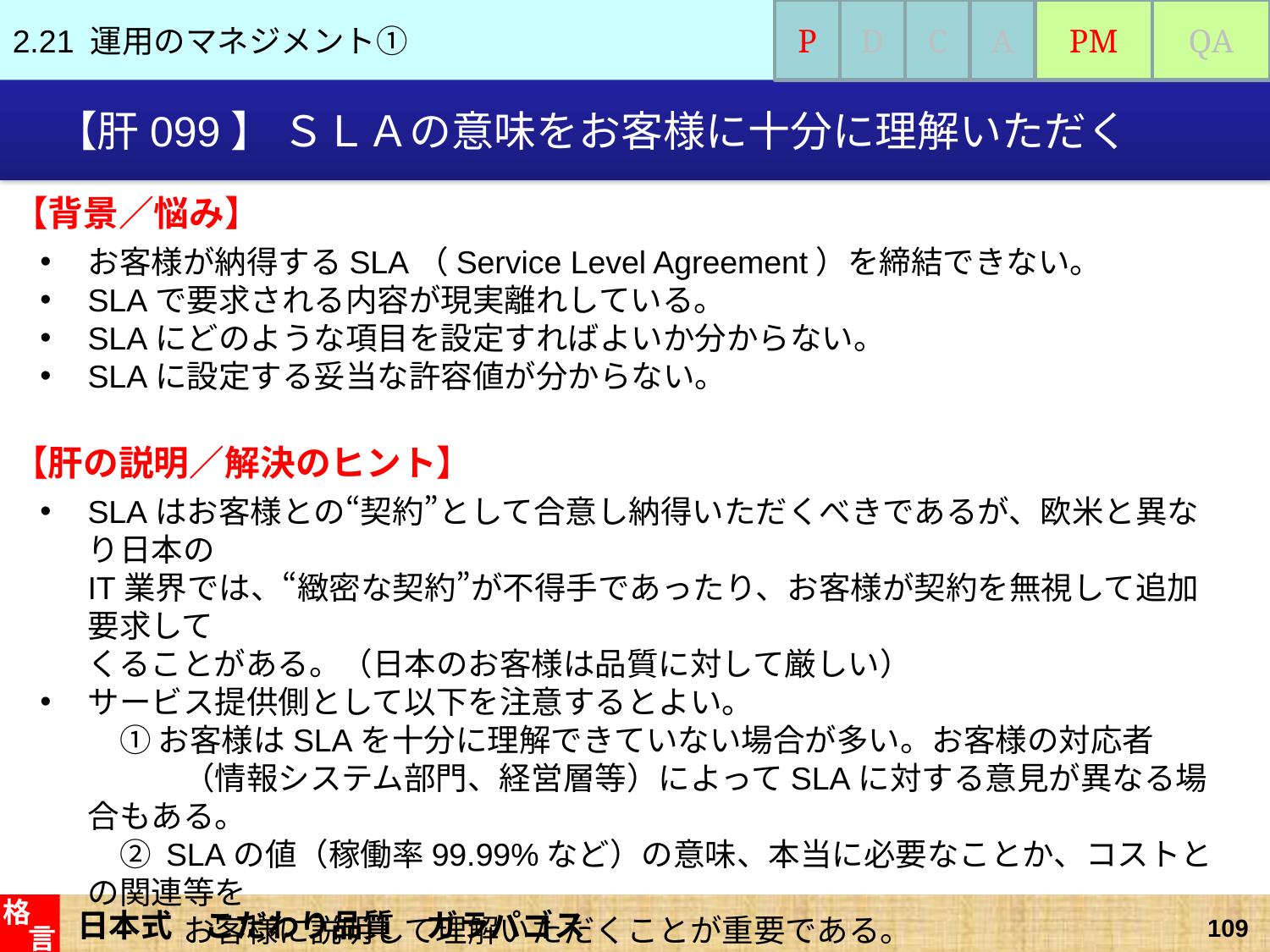

2.21 運用のマネジメント①
P
D
C
A
PM
QA
# 【肝099】 ＳＬＡの意味をお客様に十分に理解いただく
【背景／悩み】
お客様が納得するSLA（Service Level Agreement）を締結できない。
SLAで要求される内容が現実離れしている。
SLAにどのような項目を設定すればよいか分からない。
SLAに設定する妥当な許容値が分からない。
【肝の説明／解決のヒント】
SLAはお客様との“契約”として合意し納得いただくべきであるが、欧米と異なり日本の
IT業界では、“緻密な契約”が不得手であったり、お客様が契約を無視して追加要求して
くることがある。（日本のお客様は品質に対して厳しい）
サービス提供側として以下を注意するとよい。
　① お客様はSLAを十分に理解できていない場合が多い。お客様の対応者
　　　（情報システム部門、経営層等）によってSLAに対する意見が異なる場合もある。
　② SLAの値（稼働率99.99%など）の意味、本当に必要なことか、コストとの関連等を
　　　お客様に説明して理解いただくことが重要である。
　③ お客様から“どういう状態が困るか”、“最悪の状態は何か”を具体的に聞き出すと
　　　良い。
日本式　こだわり品質　ガラパゴス
格
言
109